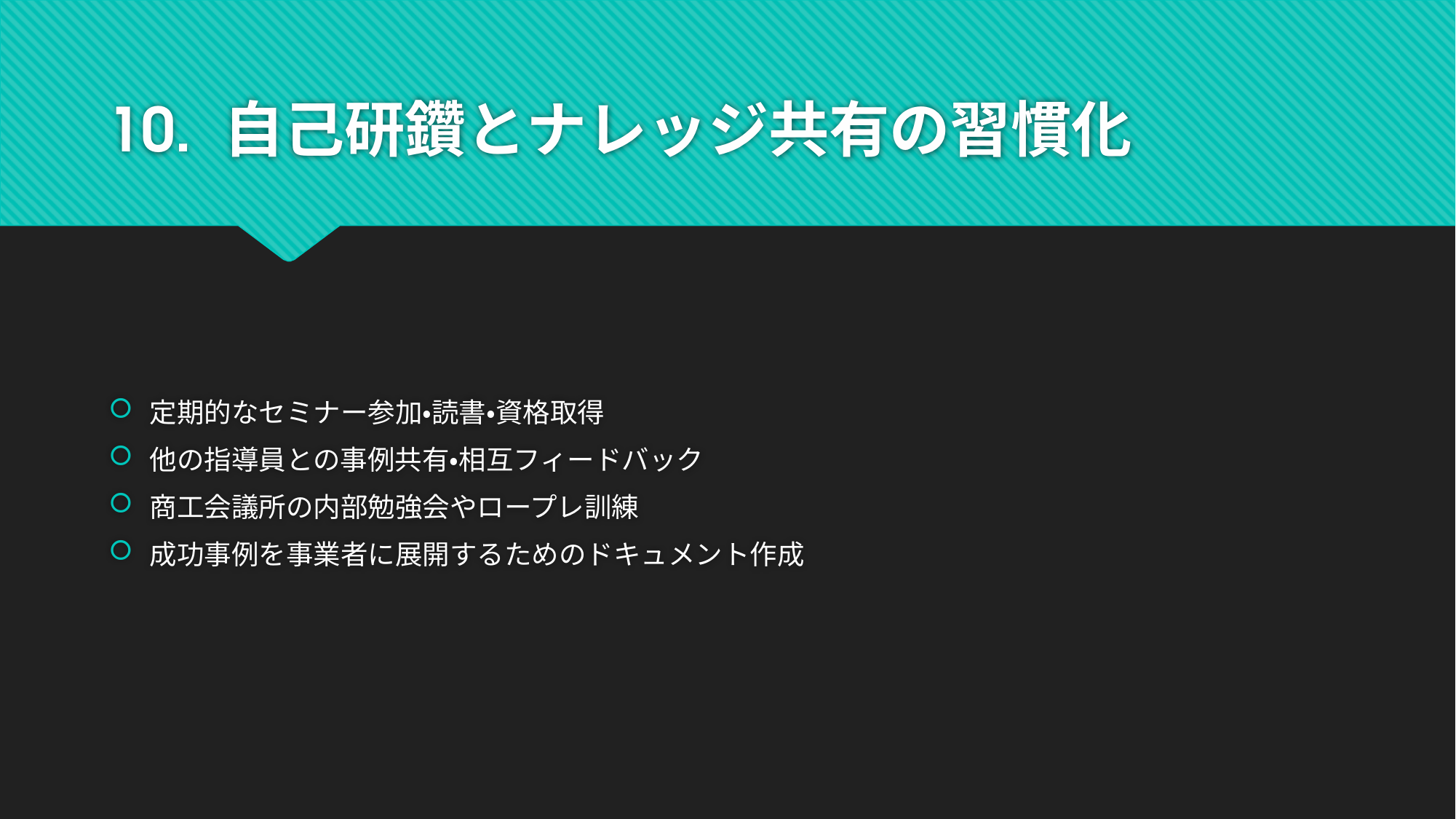

# 10. 自己研鑽とナレッジ共有の習慣化
定期的なセミナー参加・読書・資格取得
他の指導員との事例共有・相互フィードバック
商工会議所の内部勉強会やロープレ訓練
成功事例を事業者に展開するためのドキュメント作成